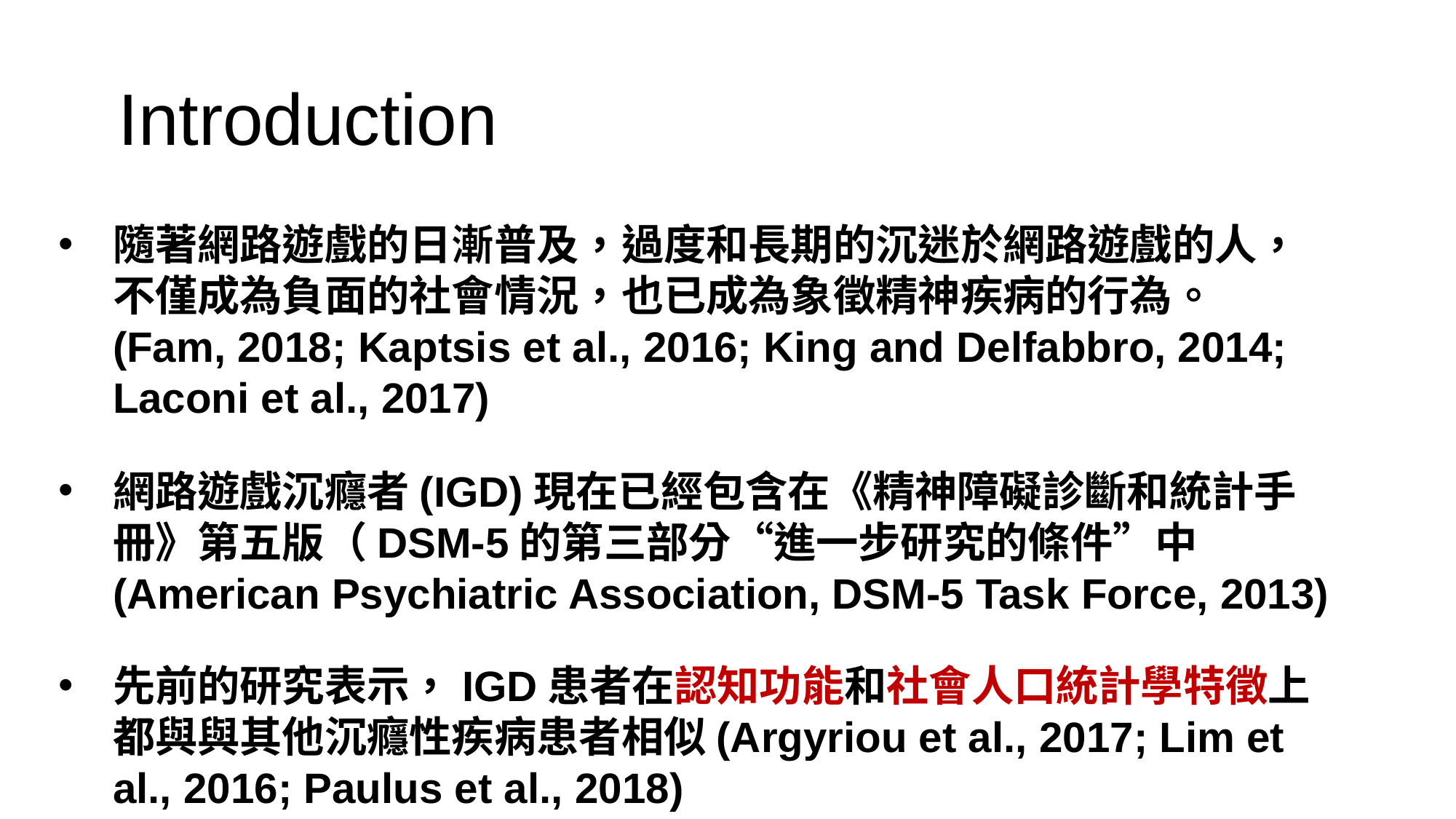

Introduction
隨著網路遊戲的日漸普及，過度和長期的沉迷於網路遊戲的人，不僅成為負面的社會情況，也已成為象徵精神疾病的行為。 (Fam, 2018; Kaptsis et al., 2016; King and Delfabbro, 2014; Laconi et al., 2017)
網路遊戲沉癮者(IGD)現在已經包含在《精神障礙診斷和統計手冊》第五版（DSM-5的第三部分“進一步研究的條件”中(American Psychiatric Association, DSM-5 Task Force, 2013)
先前的研究表示，IGD患者在認知功能和社會人口統計學特徵上都與與其他沉癮性疾病患者相似(Argyriou et al., 2017; Lim et al., 2016; Paulus et al., 2018)